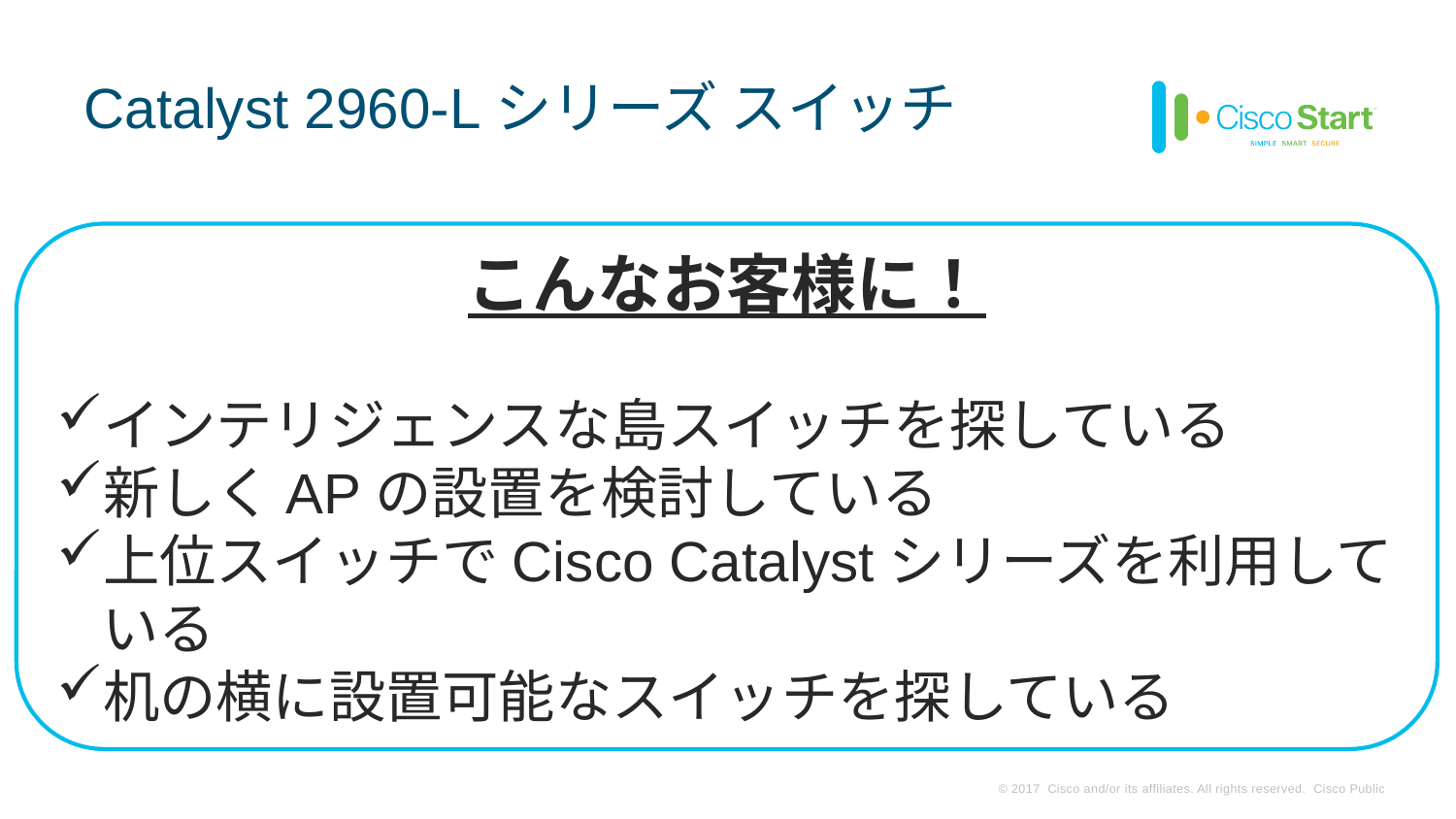

# Catalyst 2960-Lシリーズ スイッチ
こんなお客様に！

インテリジェンスな島スイッチを探している
新しくAPの設置を検討している
上位スイッチでCisco Catalystシリーズを利用している
机の横に設置可能なスイッチを探している